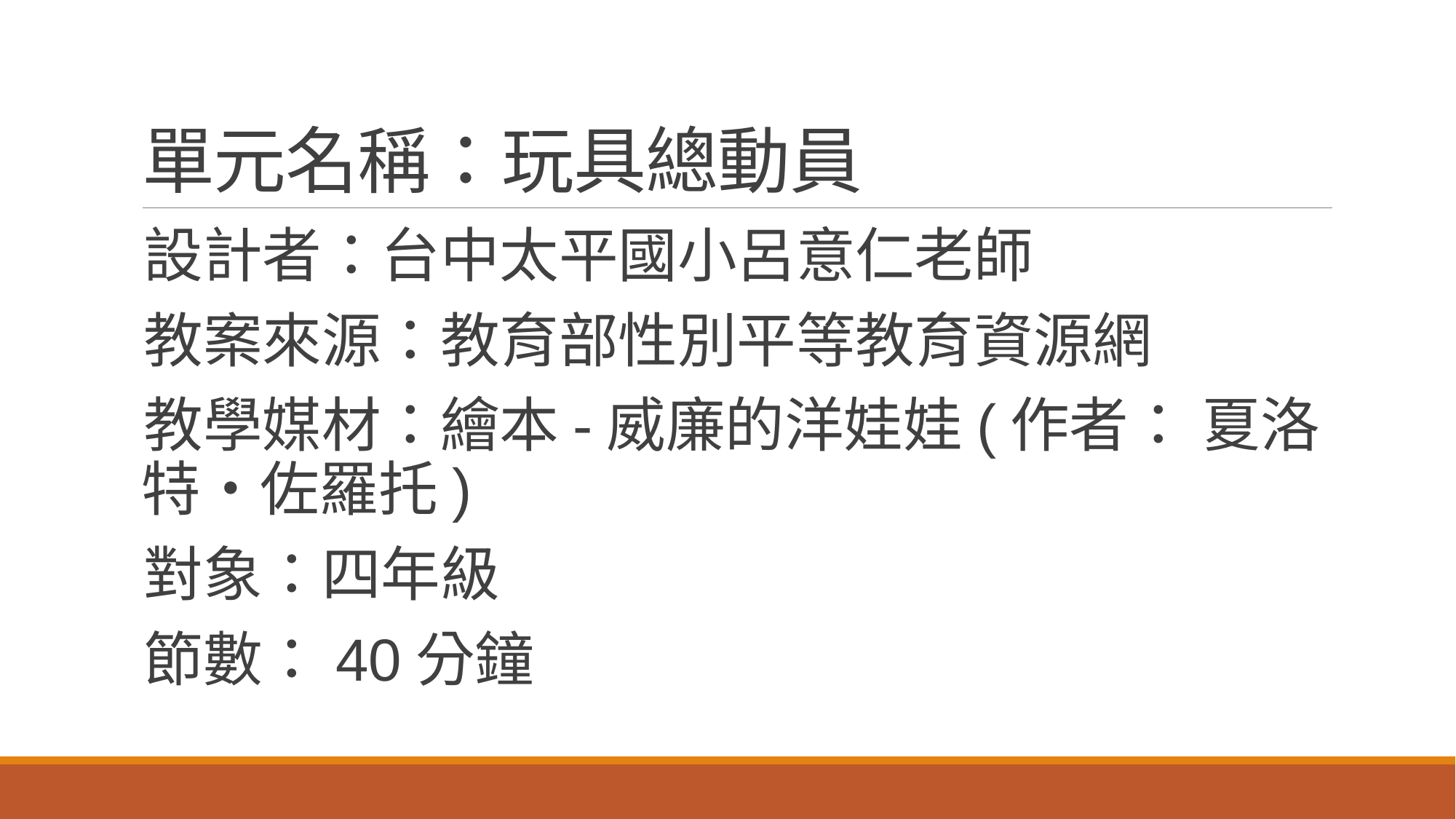

# 單元名稱：玩具總動員
設計者：台中太平國小呂意仁老師
教案來源：教育部性別平等教育資源網
教學媒材：繪本-威廉的洋娃娃(作者： 夏洛特‧佐羅托)
對象：四年級
節數：40分鐘